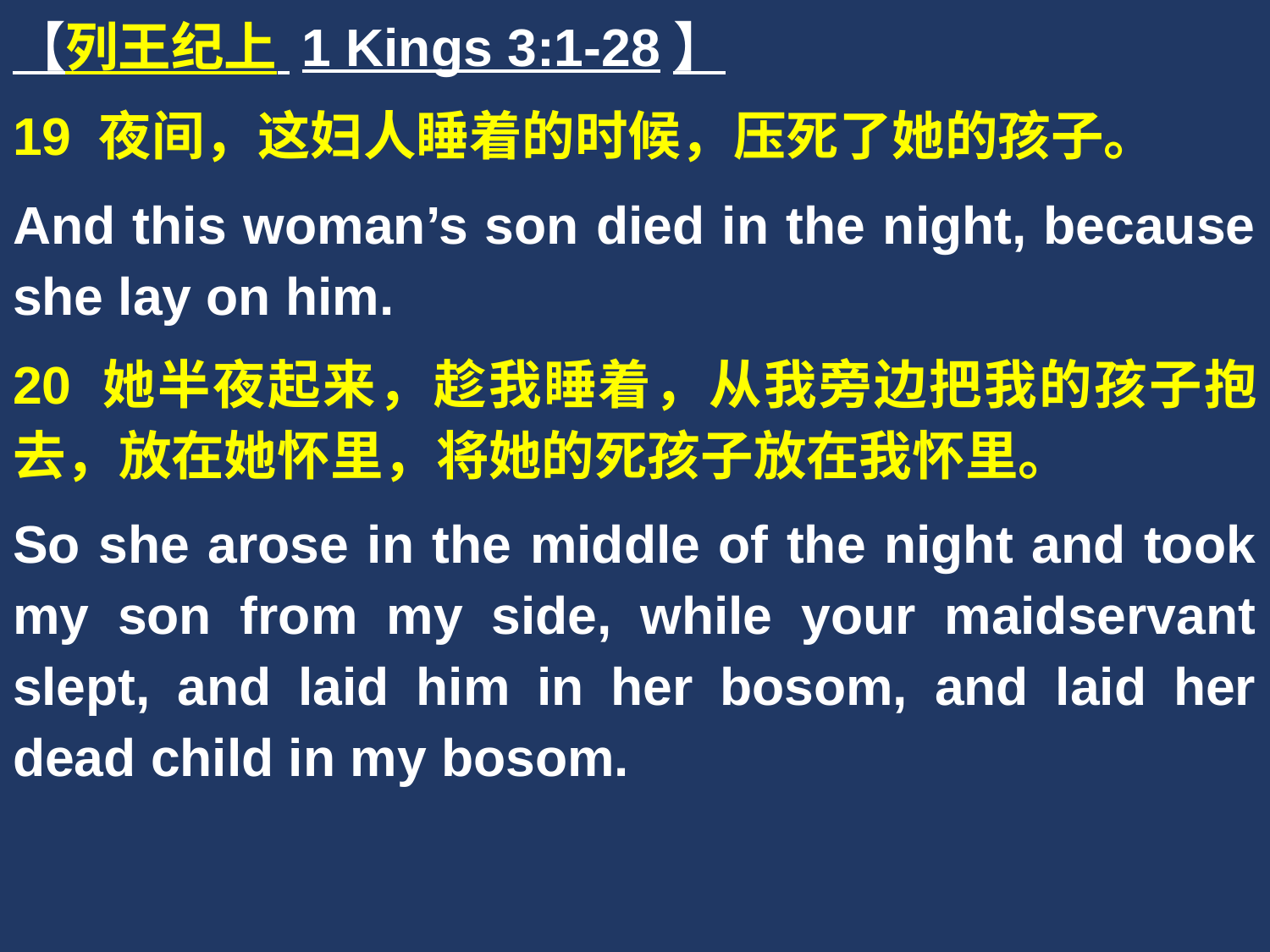

【列王纪上 1 Kings 3:1-28】
19 夜间，这妇人睡着的时候，压死了她的孩子。
And this woman’s son died in the night, because she lay on him.
20 她半夜起来，趁我睡着，从我旁边把我的孩子抱去，放在她怀里，将她的死孩子放在我怀里。
So she arose in the middle of the night and took my son from my side, while your maidservant slept, and laid him in her bosom, and laid her dead child in my bosom.